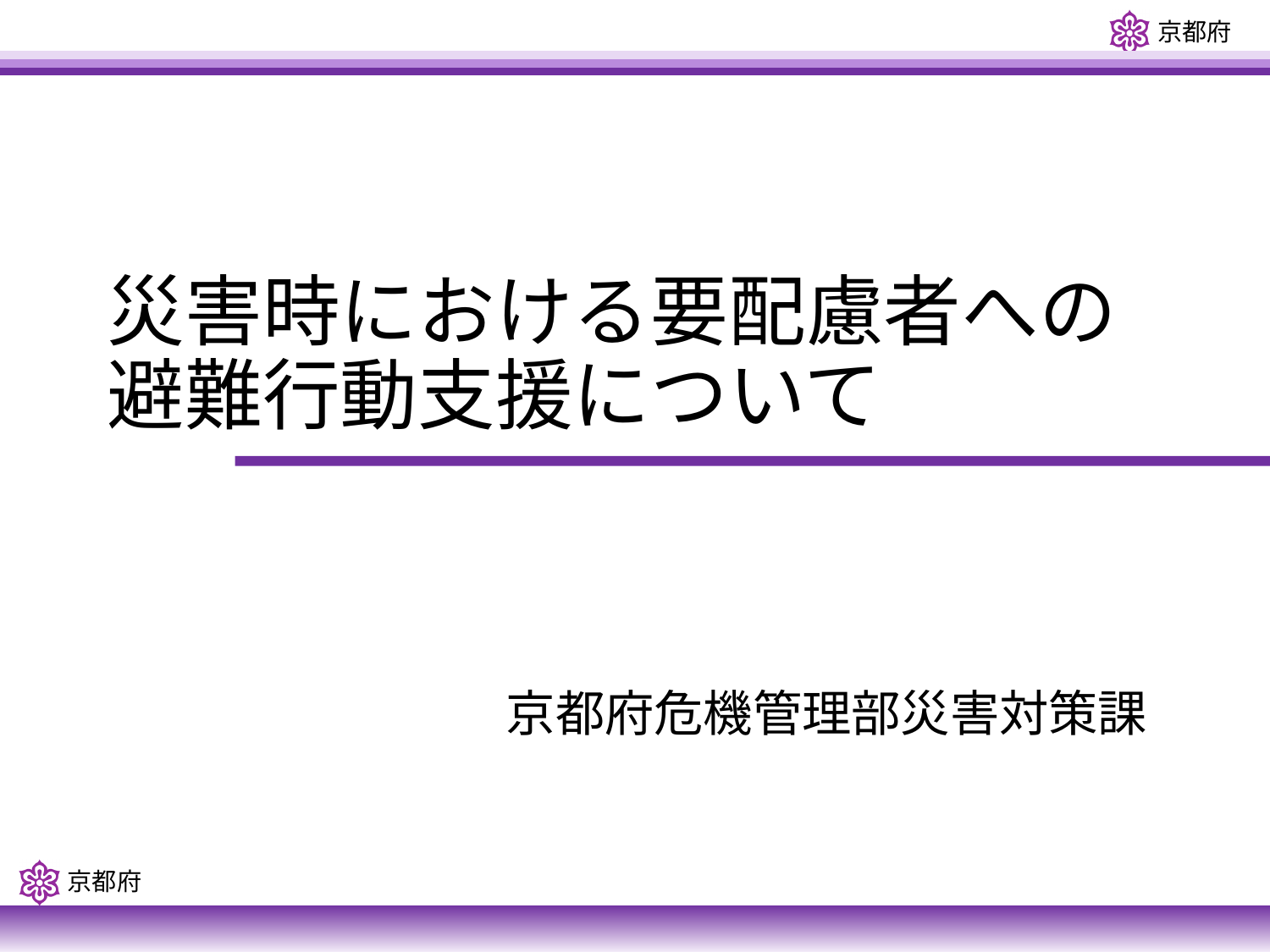

# 災害時における要配慮者への避難行動支援について
京都府危機管理部災害対策課